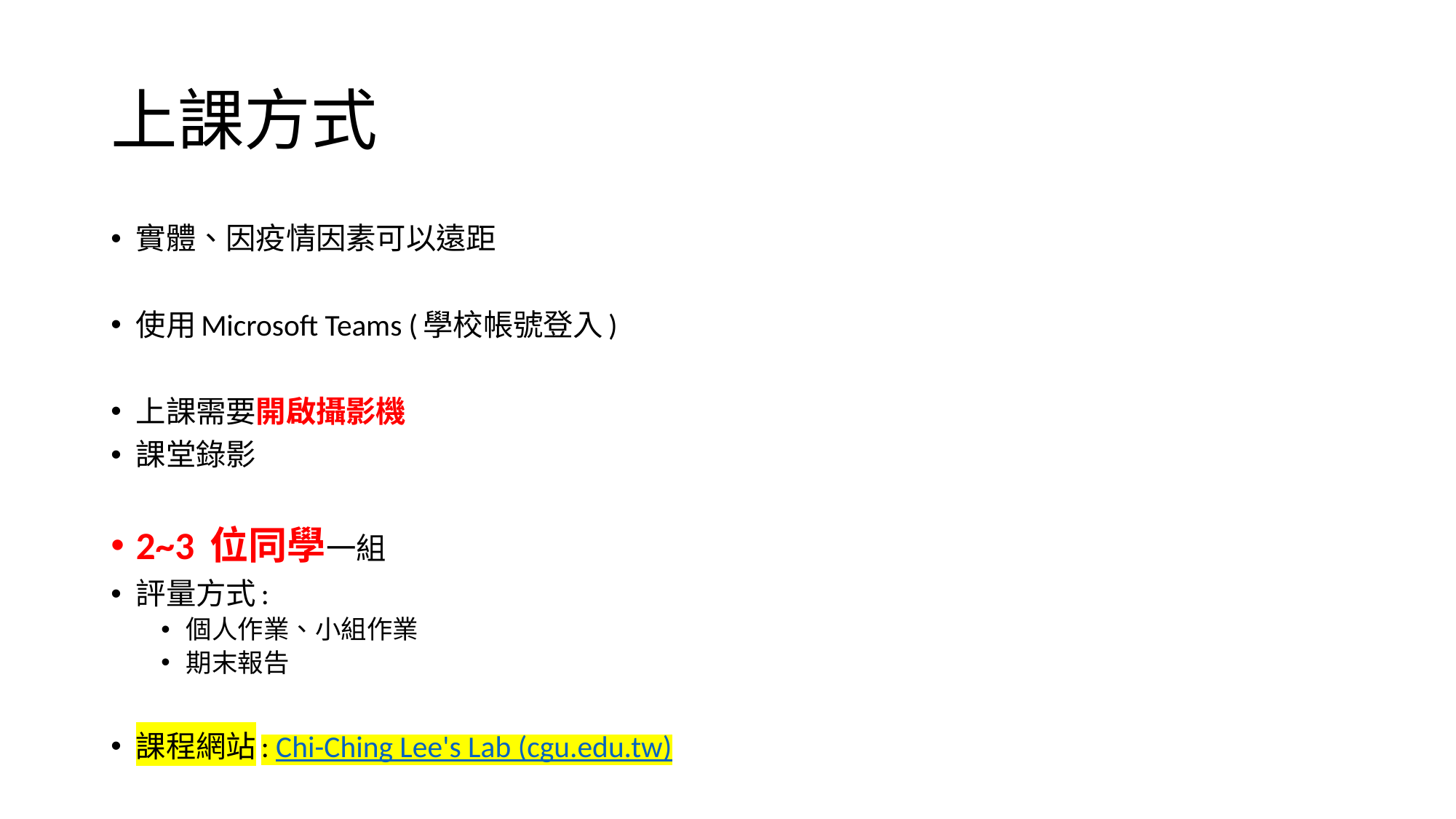

# 上課方式
實體、因疫情因素可以遠距

使用Microsoft Teams (學校帳號登入)

上課需要開啟攝影機
課堂錄影

2~3 位同學一組
評量方式:
個人作業、小組作業
期末報告

課程網站: Chi-Ching Lee's Lab (cgu.edu.tw)